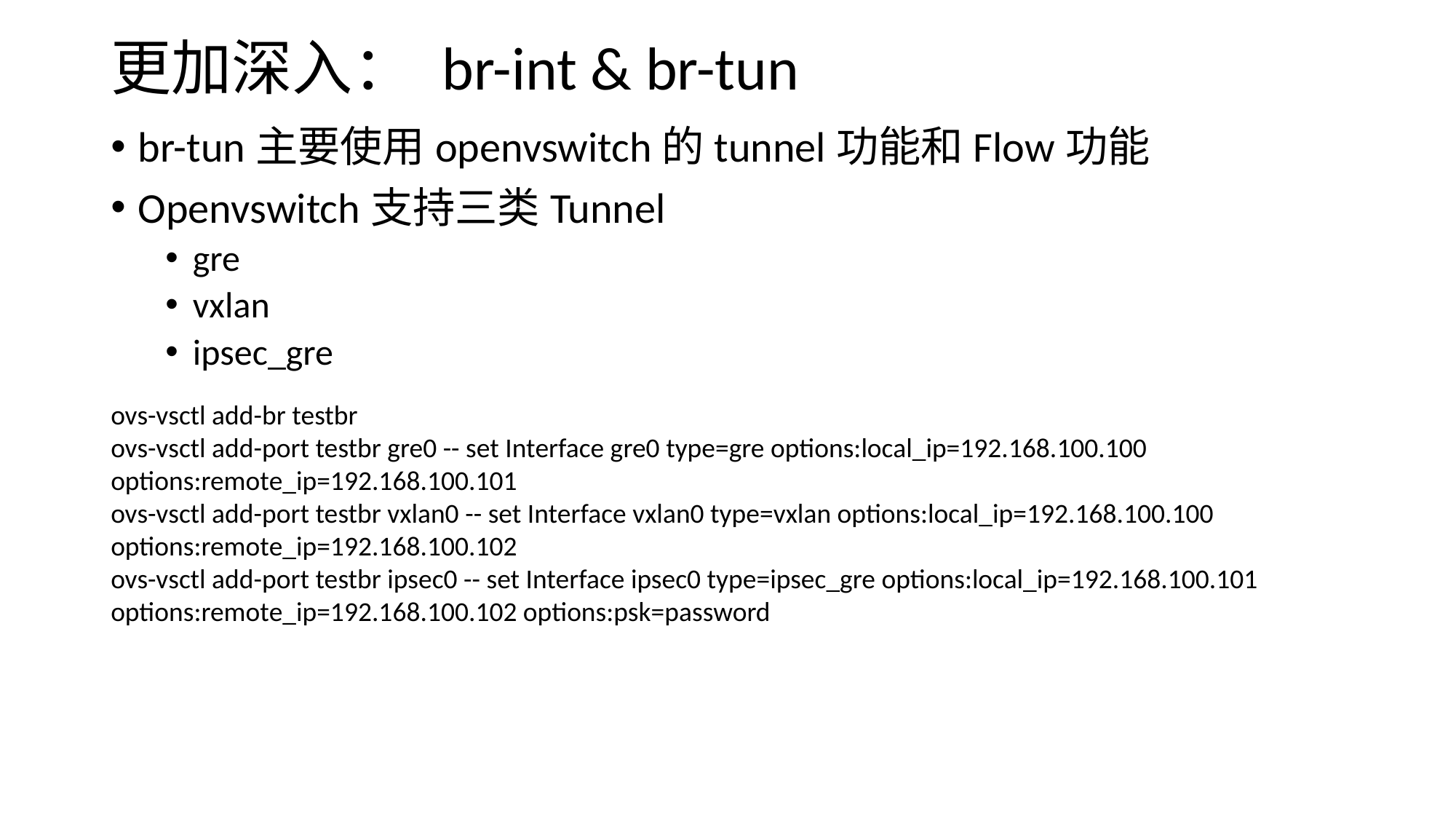

# 更加深入： br-int & br-tun
br-tun主要使用openvswitch的tunnel功能和Flow功能
Openvswitch支持三类Tunnel
gre
vxlan
ipsec_gre

ovs-vsctl add-br testbr
ovs-vsctl add-port testbr gre0 -- set Interface gre0 type=gre options:local_ip=192.168.100.100 options:remote_ip=192.168.100.101
ovs-vsctl add-port testbr vxlan0 -- set Interface vxlan0 type=vxlan options:local_ip=192.168.100.100 options:remote_ip=192.168.100.102
ovs-vsctl add-port testbr ipsec0 -- set Interface ipsec0 type=ipsec_gre options:local_ip=192.168.100.101 options:remote_ip=192.168.100.102 options:psk=password